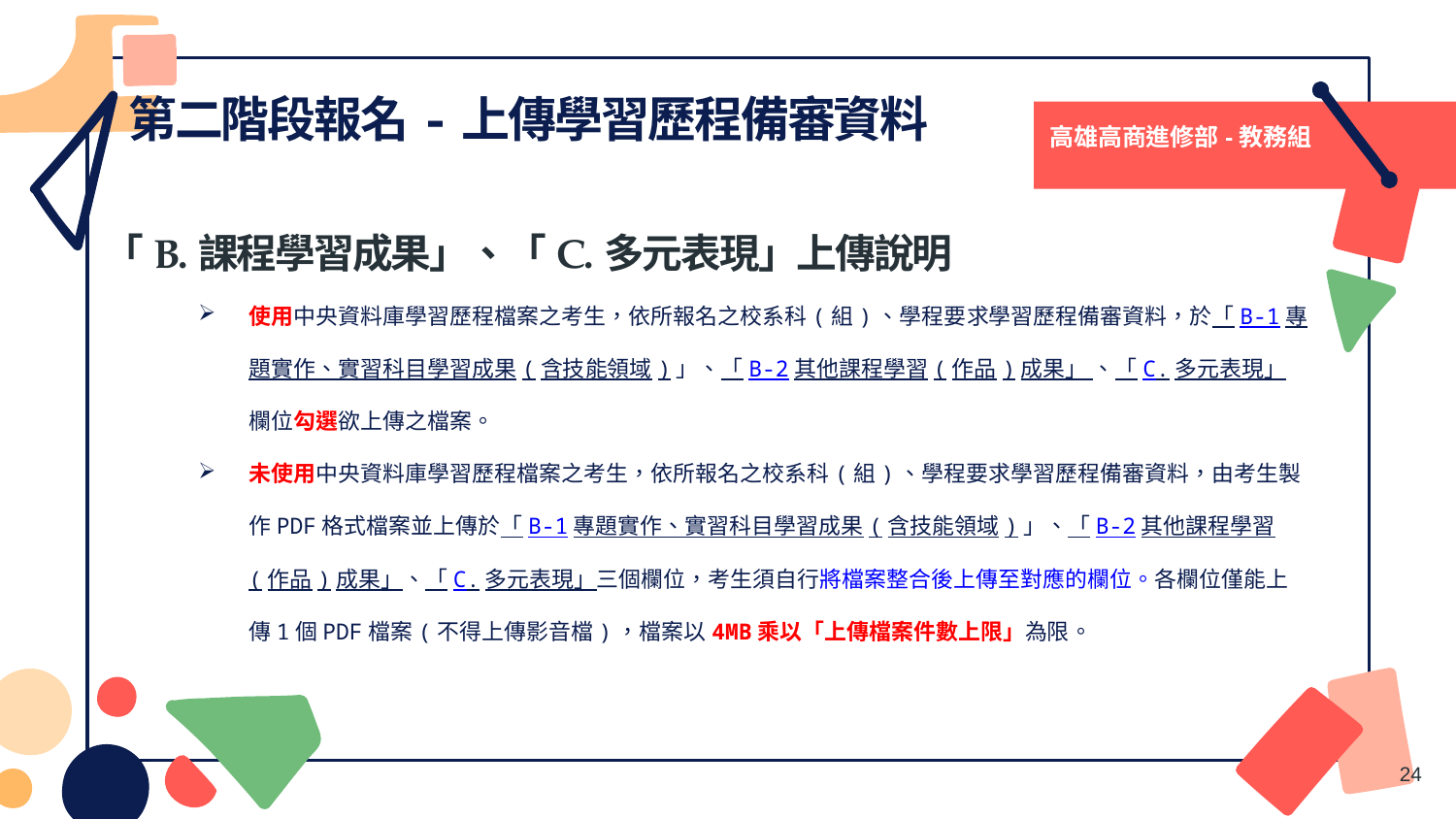

# 第二階段報名-上傳學習歷程備審資料

高雄高商進修部-教務組

「B.課程學習成果」、「C.多元表現」上傳說明
使用中央資料庫學習歷程檔案之考生，依所報名之校系科(組)、學程要求學習歷程備審資料，於「B-1專題實作、實習科目學習成果(含技能領域)」、「B-2其他課程學習(作品)成果」 、「C.多元表現」欄位勾選欲上傳之檔案。
未使用中央資料庫學習歷程檔案之考生，依所報名之校系科(組)、學程要求學習歷程備審資料，由考生製作PDF格式檔案並上傳於「B-1專題實作、實習科目學習成果(含技能領域)」、「B-2其他課程學習(作品)成果」、「C.多元表現」三個欄位，考生須自行將檔案整合後上傳至對應的欄位。各欄位僅能上傳1個PDF檔案(不得上傳影音檔)，檔案以4MB乘以「上傳檔案件數上限」為限。

24